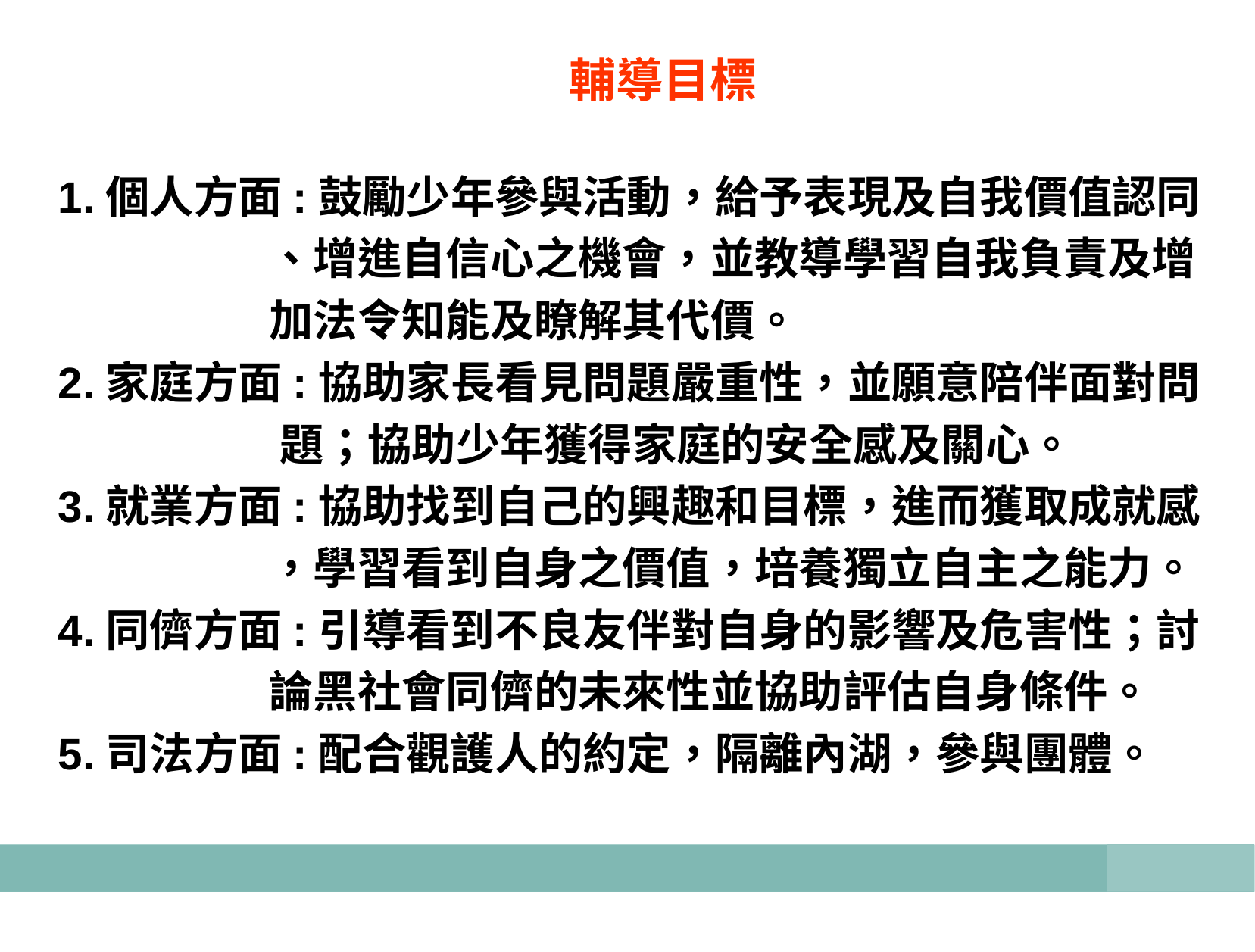

輔導目標
1.個人方面:鼓勵少年參與活動，給予表現及自我價值認同
                    、增進自信心之機會，並教導學習自我負責及增
                    加法令知能及瞭解其代價。
2.家庭方面:協助家長看見問題嚴重性，並願意陪伴面對問
                     題；協助少年獲得家庭的安全感及關心。
3.就業方面:協助找到自己的興趣和目標，進而獲取成就感
                    ，學習看到自身之價值，培養獨立自主之能力。
4.同儕方面:引導看到不良友伴對自身的影響及危害性；討
                    論黑社會同儕的未來性並協助評估自身條件。
5.司法方面:配合觀護人的約定，隔離內湖，參與團體。